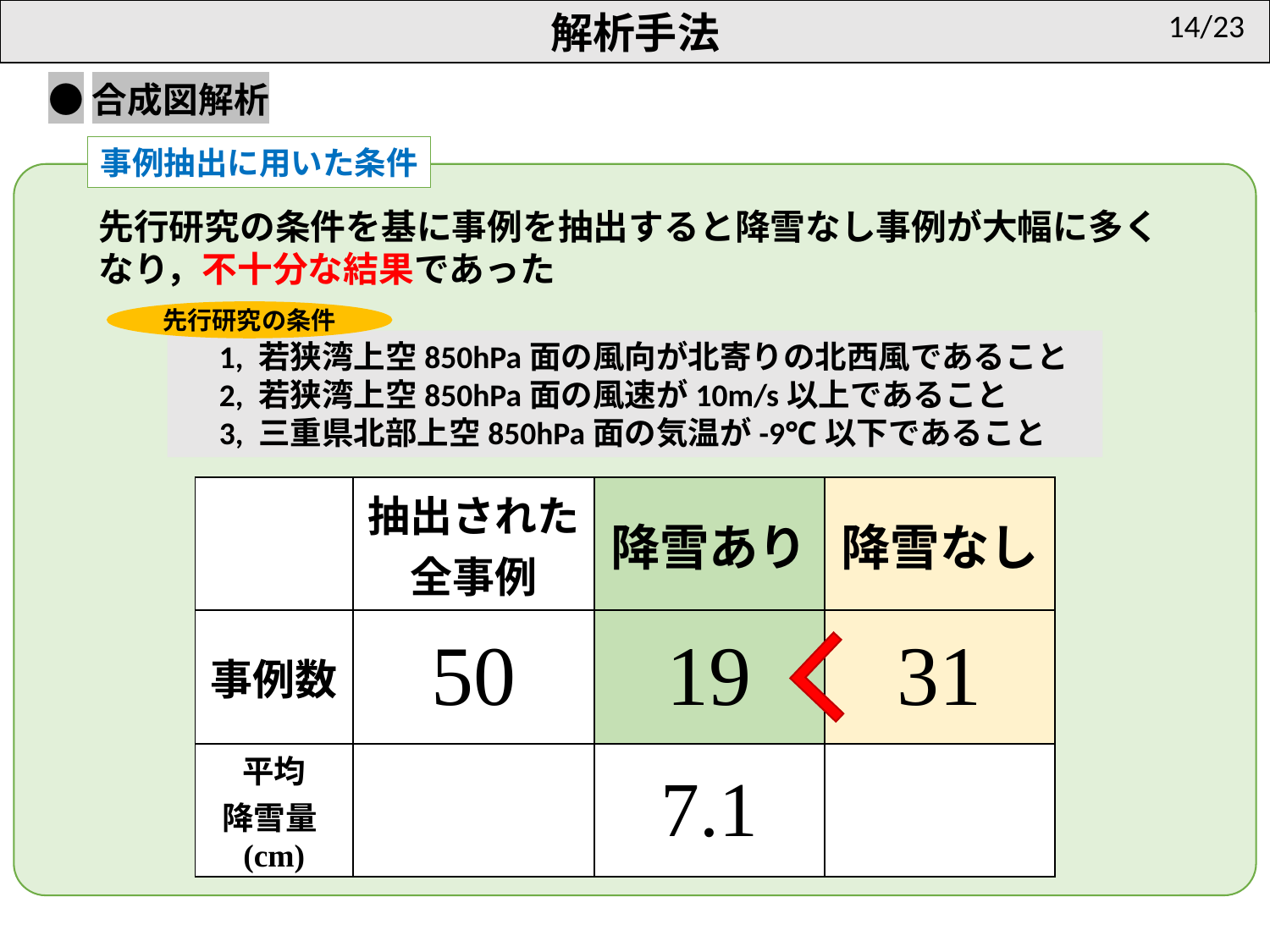

解析手法
14/23
●合成図解析
事例抽出に用いた条件

先行研究の条件を基に事例を抽出すると降雪なし事例が大幅に多くなり，不十分な結果であった

先行研究の条件
　1, 若狭湾上空850hPa面の風向が北寄りの北西風であること
　2, 若狭湾上空850hPa面の風速が10m/s以上であること
　3, 三重県北部上空850hPa面の気温が-9℃以下であること
|  | 抽出された 全事例 | 降雪あり | 降雪なし |
| --- | --- | --- | --- |
| 事例数 | 50 | 19 | 31 |
| 平均 降雪量(cm) |  | 7.1 |  |